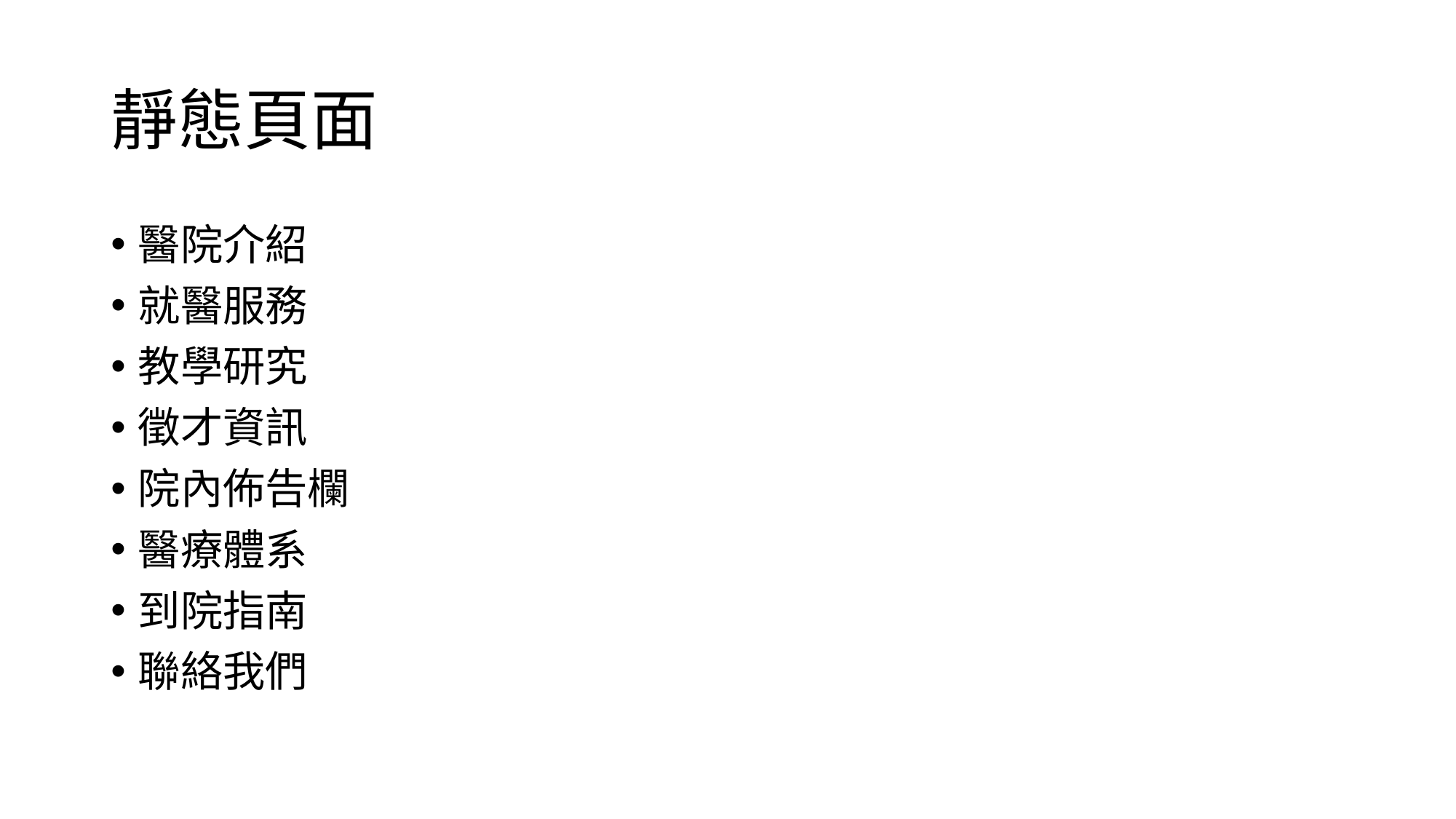

# 靜態頁面
醫院介紹
就醫服務
教學研究
徵才資訊
院內佈告欄
醫療體系
到院指南
聯絡我們